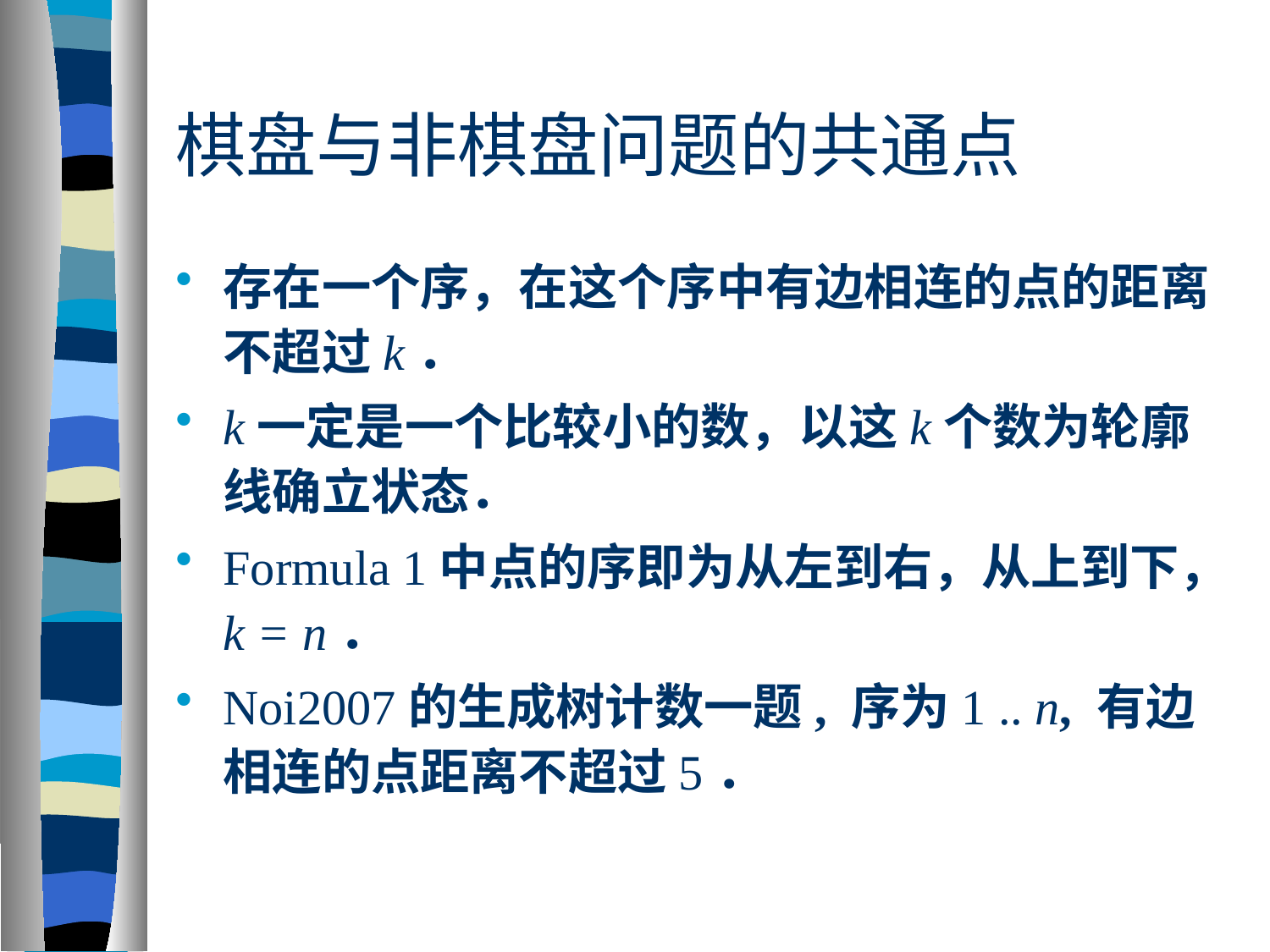

# 棋盘与非棋盘问题的共通点
存在一个序，在这个序中有边相连的点的距离不超过k．
k一定是一个比较小的数，以这k个数为轮廓线确立状态．
Formula 1中点的序即为从左到右，从上到下，k = n．
Noi2007的生成树计数一题, 序为1 .. n, 有边相连的点距离不超过5．